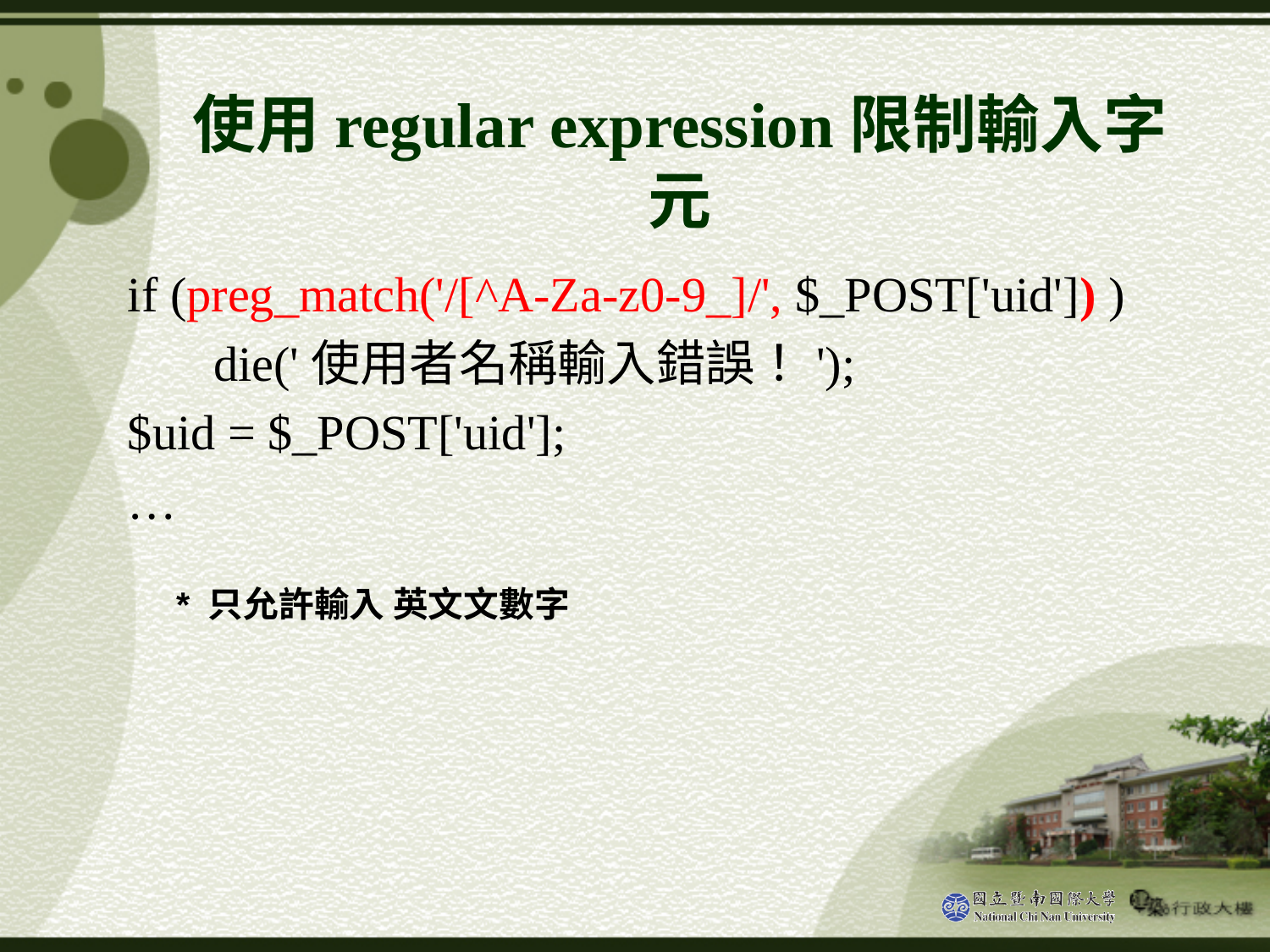

# 使用regular expression限制輸入字元
if (preg_match('/[^A-Za-z0-9_]/', $_POST['uid']) )
       die('使用者名稱輸入錯誤！');
$uid = $_POST['uid'];
…
* 只允許輸入 英文文數字